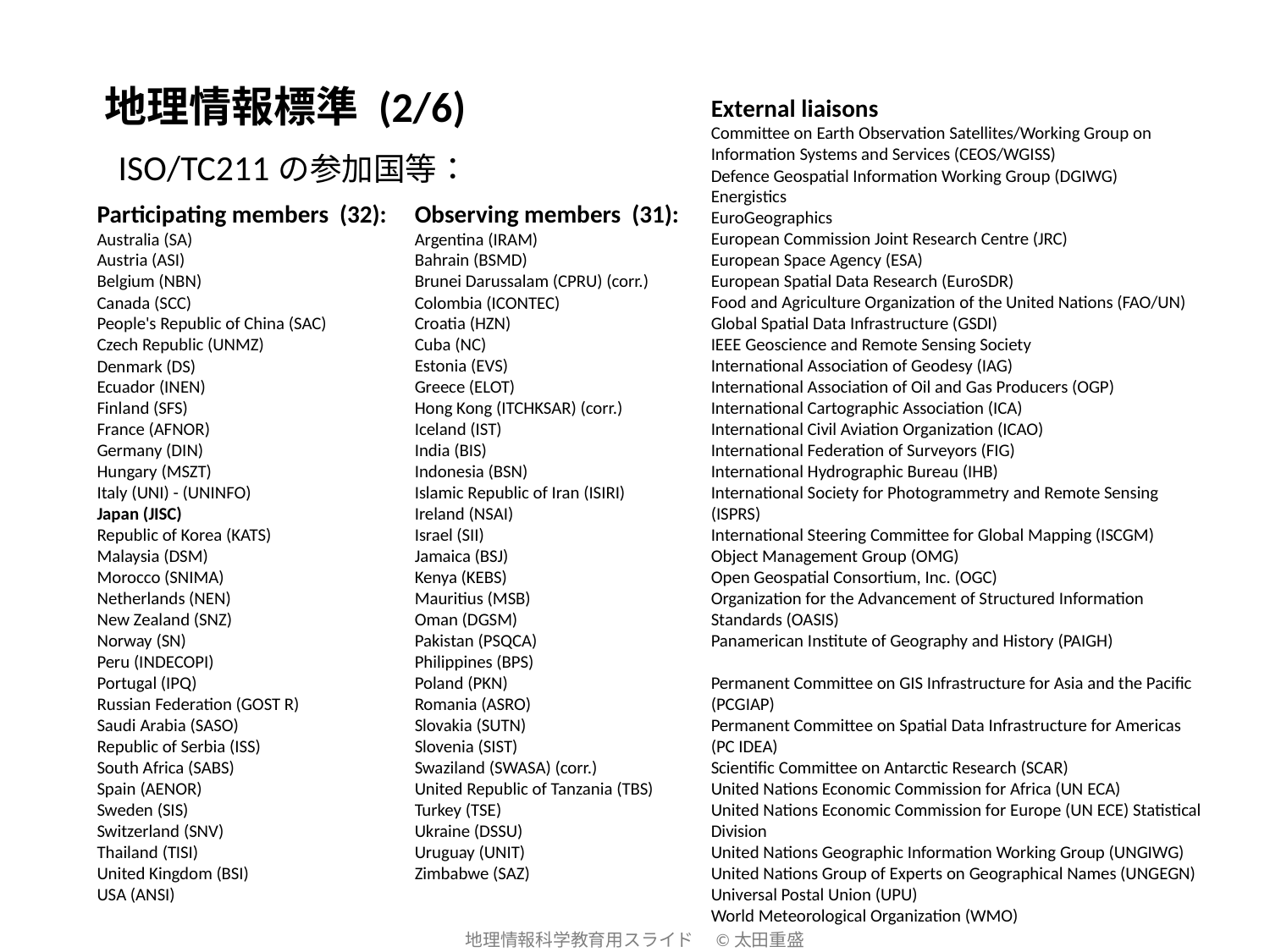

地理情報標準 (2/6)
External liaisons
Committee on Earth Observation Satellites/Working Group on Information Systems and Services (CEOS/WGISS)
Defence Geospatial Information Working Group (DGIWG)
Energistics
EuroGeographics
European Commission Joint Research Centre (JRC)
European Space Agency (ESA)
European Spatial Data Research (EuroSDR)
Food and Agriculture Organization of the United Nations (FAO/UN)
Global Spatial Data Infrastructure (GSDI)
IEEE Geoscience and Remote Sensing Society
International Association of Geodesy (IAG)
International Association of Oil and Gas Producers (OGP)
International Cartographic Association (ICA)
International Civil Aviation Organization (ICAO)
International Federation of Surveyors (FIG)
International Hydrographic Bureau (IHB)
International Society for Photogrammetry and Remote Sensing (ISPRS)
International Steering Committee for Global Mapping (ISCGM)
Object Management Group (OMG)
Open Geospatial Consortium, Inc. (OGC)
Organization for the Advancement of Structured Information Standards (OASIS)
Panamerican Institute of Geography and History (PAIGH)
Permanent Committee on GIS Infrastructure for Asia and the Pacific (PCGIAP)
Permanent Committee on Spatial Data Infrastructure for Americas (PC IDEA)
Scientific Committee on Antarctic Research (SCAR)
United Nations Economic Commission for Africa (UN ECA)
United Nations Economic Commission for Europe (UN ECE) Statistical Division
United Nations Geographic Information Working Group (UNGIWG)
United Nations Group of Experts on Geographical Names (UNGEGN)
Universal Postal Union (UPU)
World Meteorological Organization (WMO)
ISO/TC211の参加国等：
Participating members  (32):
Australia (SA)
Austria (ASI)
Belgium (NBN)
Canada (SCC)
People's Republic of China (SAC)
Czech Republic (UNMZ)
Denmark (DS)
Ecuador (INEN)
Finland (SFS)
France (AFNOR)
Germany (DIN)
Hungary (MSZT)
Italy (UNI) - (UNINFO)
Japan (JISC)
Republic of Korea (KATS)
Malaysia (DSM)
Morocco (SNIMA)
Netherlands (NEN)
New Zealand (SNZ)
Norway (SN)
Peru (INDECOPI)
Portugal (IPQ)
Russian Federation (GOST R)
Saudi Arabia (SASO)
Republic of Serbia (ISS)
South Africa (SABS)
Spain (AENOR)
Sweden (SIS)
Switzerland (SNV)
Thailand (TISI)
United Kingdom (BSI)
USA (ANSI)

Observing members  (31):
Argentina (IRAM)
Bahrain (BSMD)
Brunei Darussalam (CPRU) (corr.)
Colombia (ICONTEC)
Croatia (HZN)
Cuba (NC)
Estonia (EVS)
Greece (ELOT)
Hong Kong (ITCHKSAR) (corr.)
Iceland (IST)
India (BIS)
Indonesia (BSN)
Islamic Republic of Iran (ISIRI)
Ireland (NSAI)
Israel (SII)
Jamaica (BSJ)
Kenya (KEBS)
Mauritius (MSB)
Oman (DGSM)
Pakistan (PSQCA)
Philippines (BPS)
Poland (PKN)
Romania (ASRO)
Slovakia (SUTN)
Slovenia (SIST)
Swaziland (SWASA) (corr.)
United Republic of Tanzania (TBS)
Turkey (TSE)
Ukraine (DSSU)
Uruguay (UNIT)
Zimbabwe (SAZ)